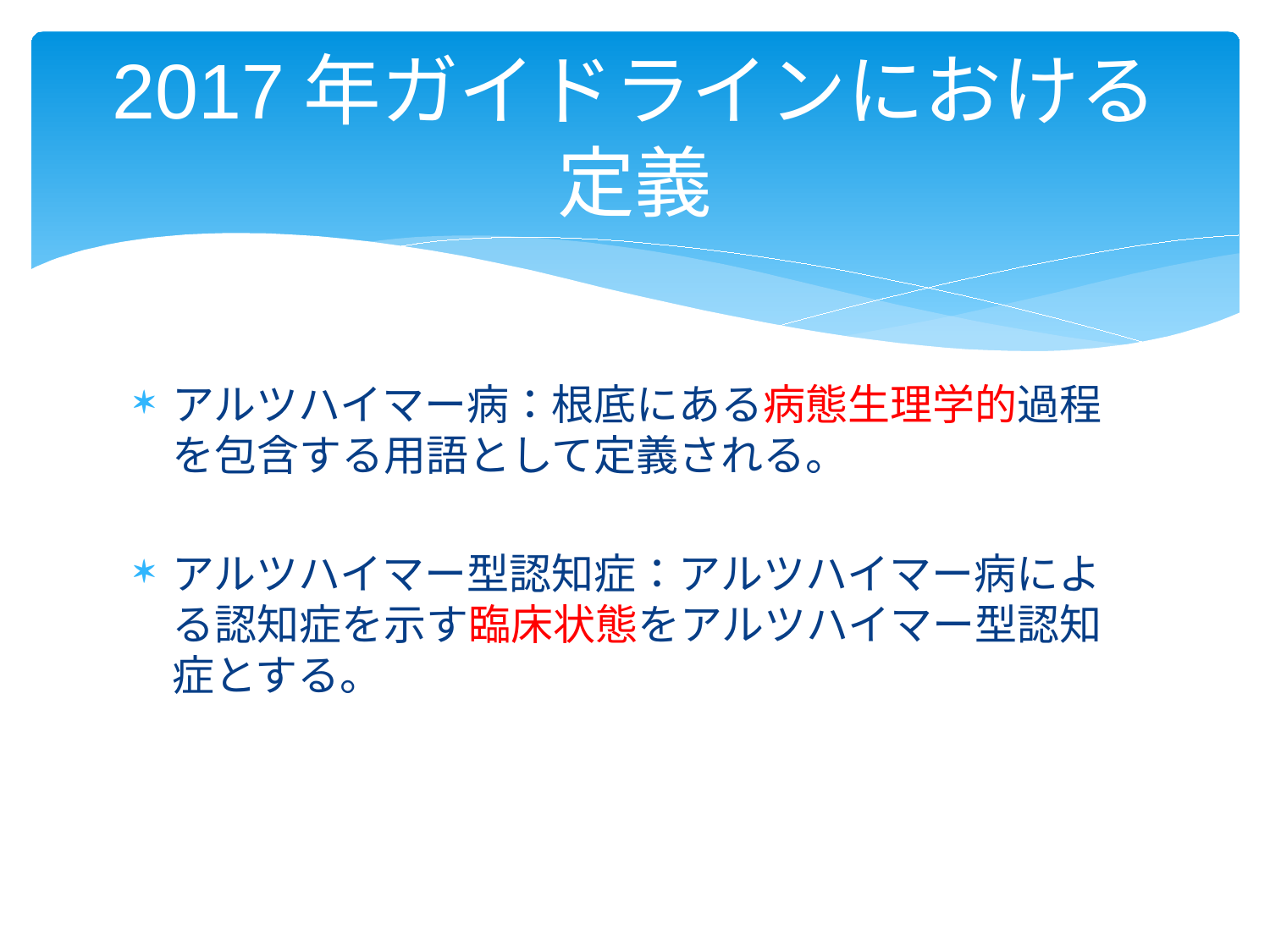

# 2017年ガイドラインにおける定義
アルツハイマー病：根底にある病態生理学的過程を包含する用語として定義される。

アルツハイマー型認知症：アルツハイマー病による認知症を示す臨床状態をアルツハイマー型認知症とする。